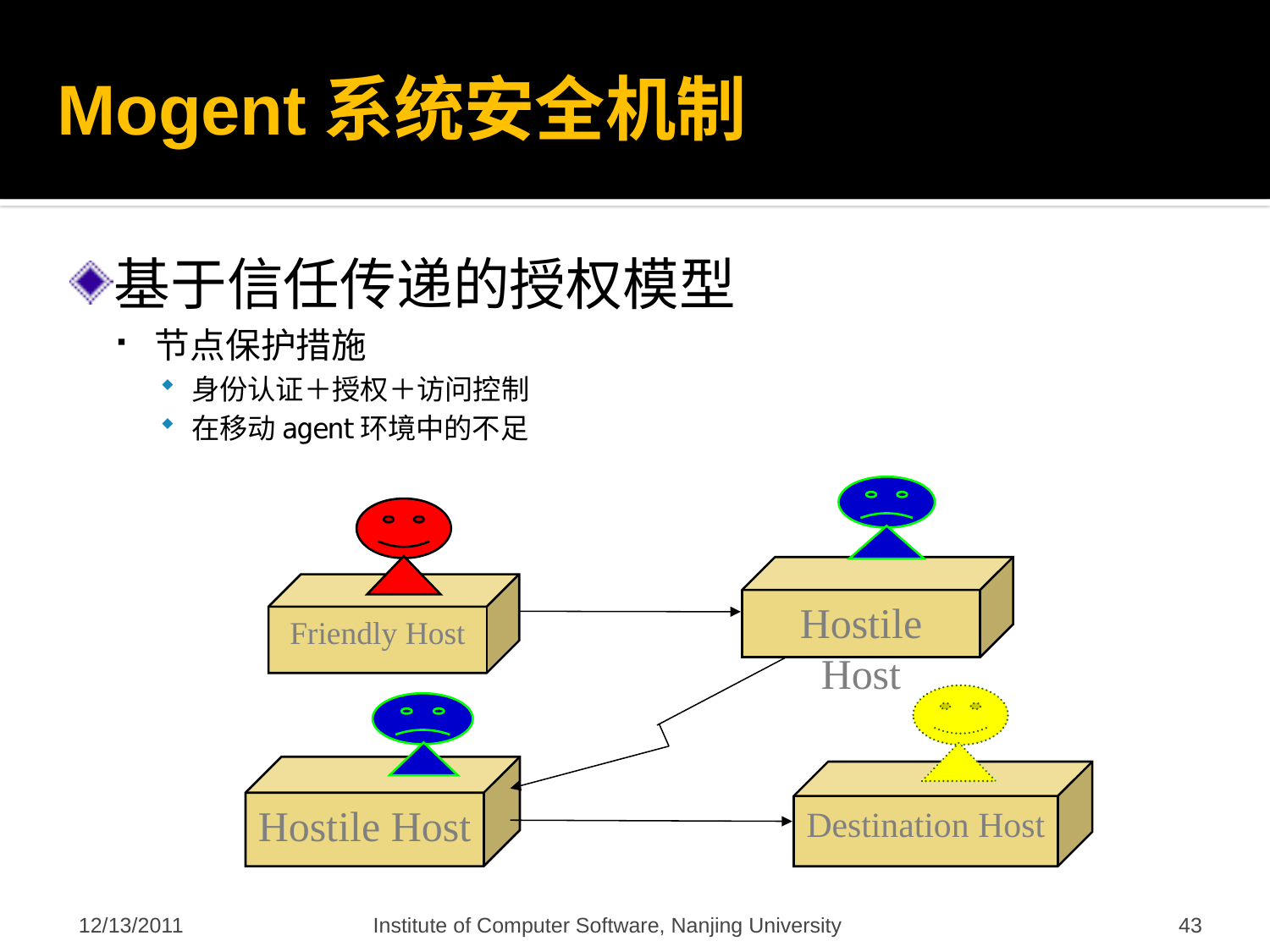

# Mogent系统安全机制
基于信任传递的授权模型
节点保护措施
身份认证＋授权＋访问控制
在移动agent环境中的不足

Friendly Host
Hostile Host

Hostile Host
Destination Host
43

12/13/2011
Institute of Computer Software, Nanjing University
43